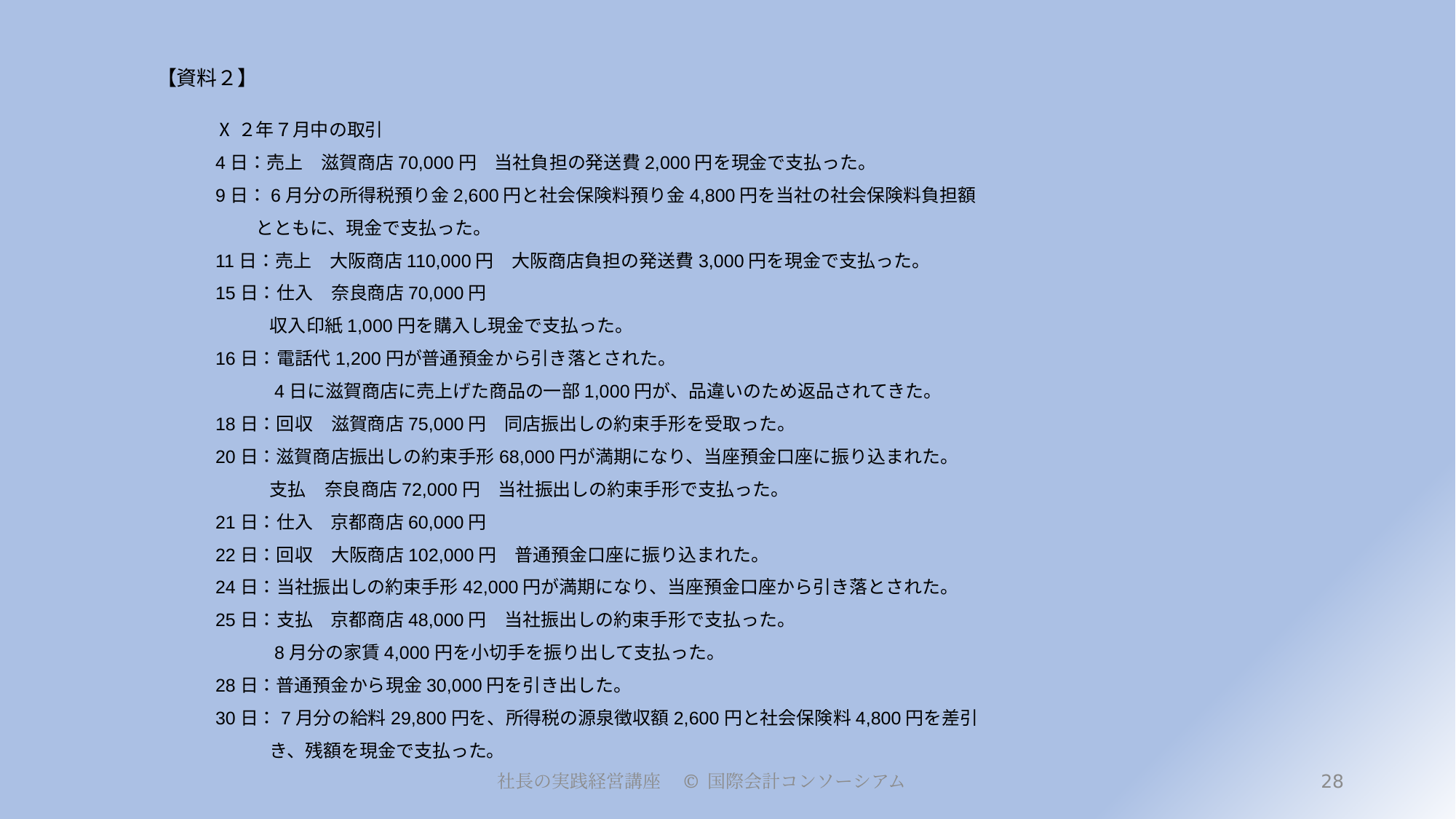

# 【資料２】
Ⅹ２年７月中の取引
4日：売上　滋賀商店70,000円　当社負担の発送費2,000円を現金で支払った。
9日：6月分の所得税預り金2,600円と社会保険料預り金4,800円を当社の社会保険料負担額
　　 とともに、現金で支払った。
11日：売上　大阪商店110,000円　大阪商店負担の発送費3,000円を現金で支払った。
15日：仕入　奈良商店70,000円
　　　収入印紙1,000円を購入し現金で支払った。
16日：電話代1,200円が普通預金から引き落とされた。
　　　4日に滋賀商店に売上げた商品の一部1,000円が、品違いのため返品されてきた。
18日：回収　滋賀商店75,000円　同店振出しの約束手形を受取った。
20日：滋賀商店振出しの約束手形68,000円が満期になり、当座預金口座に振り込まれた。
　　　支払　奈良商店72,000円　当社振出しの約束手形で支払った。
21日：仕入　京都商店60,000円
22日：回収　大阪商店102,000円　普通預金口座に振り込まれた。
24日：当社振出しの約束手形42,000円が満期になり、当座預金口座から引き落とされた。
25日：支払　京都商店48,000円　当社振出しの約束手形で支払った。
　　　8月分の家賃4,000円を小切手を振り出して支払った。
28日：普通預金から現金30,000円を引き出した。
30日：7月分の給料29,800円を、所得税の源泉徴収額2,600円と社会保険料4,800円を差引
　　　き、残額を現金で支払った。
28
社長の実践経営講座　© 国際会計コンソーシアム